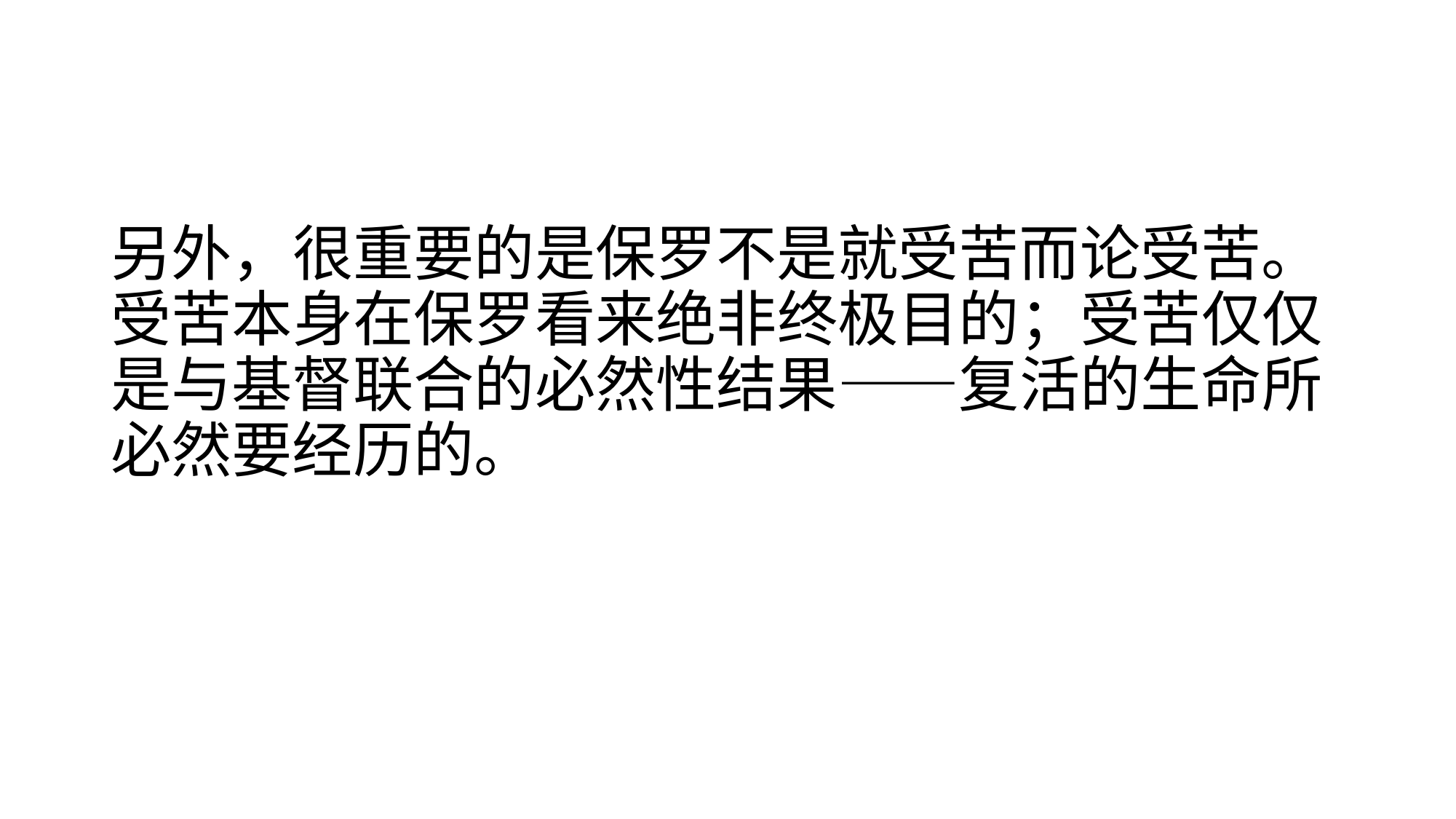

#
另外，很重要的是保罗不是就受苦而论受苦。受苦本身在保罗看来绝非终极目的；受苦仅仅是与基督联合的必然性结果——复活的生命所必然要经历的。